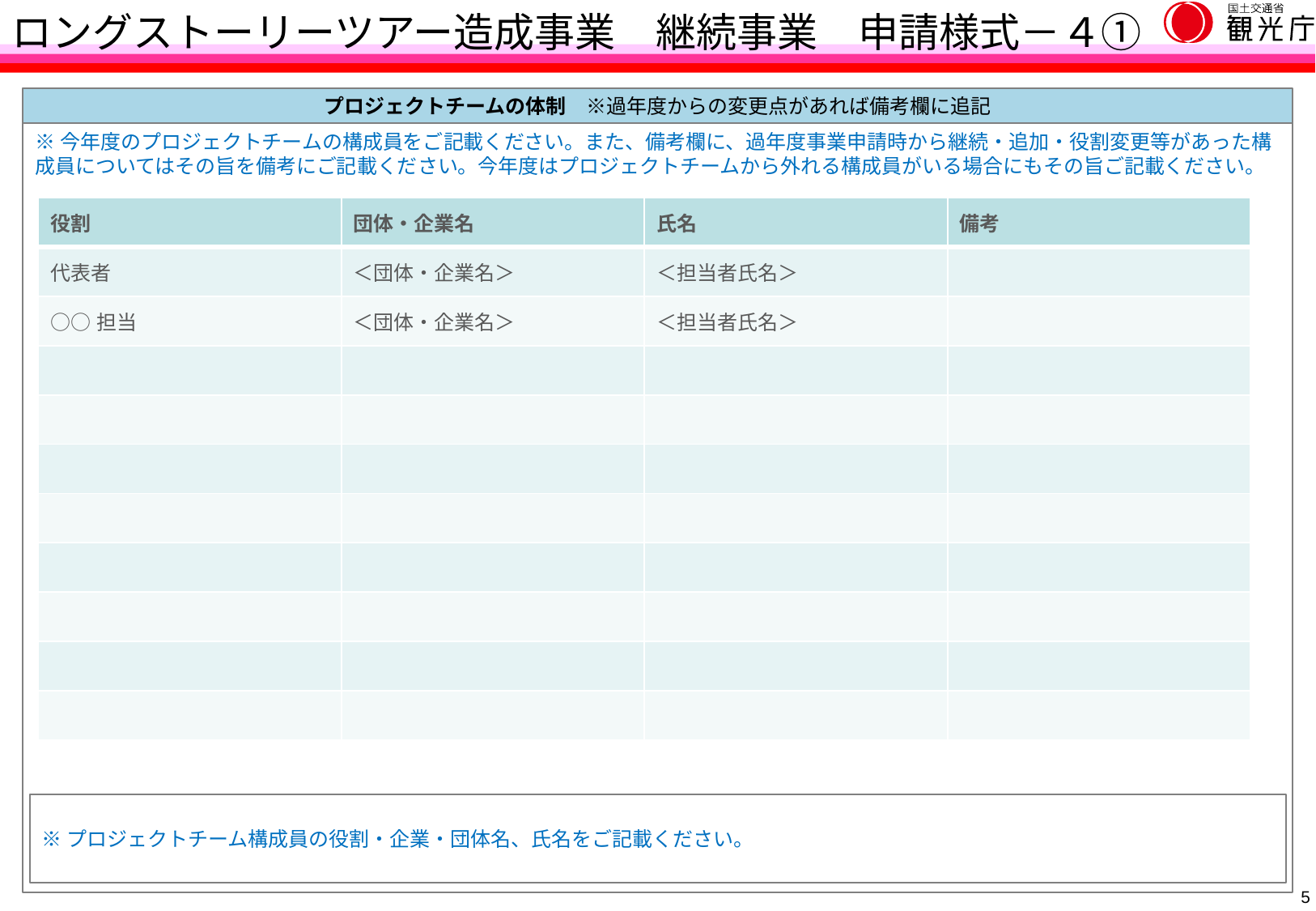

ロングストーリーツアー造成事業　継続事業　申請様式－４①
プロジェクトチームの体制　※過年度からの変更点があれば備考欄に追記
※今年度のプロジェクトチームの構成員をご記載ください。また、備考欄に、過年度事業申請時から継続・追加・役割変更等があった構成員についてはその旨を備考にご記載ください。今年度はプロジェクトチームから外れる構成員がいる場合にもその旨ご記載ください。
| 役割 | 団体・企業名 | 氏名 | 備考 |
| --- | --- | --- | --- |
| 代表者 | ＜団体・企業名＞ | ＜担当者氏名＞ |  |
| ○○担当 | ＜団体・企業名＞ | ＜担当者氏名＞ |  |
|  |  |  |  |
|  |  |  |  |
|  |  |  |  |
|  |  |  |  |
|  |  |  |  |
|  |  |  |  |
|  |  |  |  |
|  |  |  |  |
※プロジェクトチーム構成員の役割・企業・団体名、氏名をご記載ください。
5